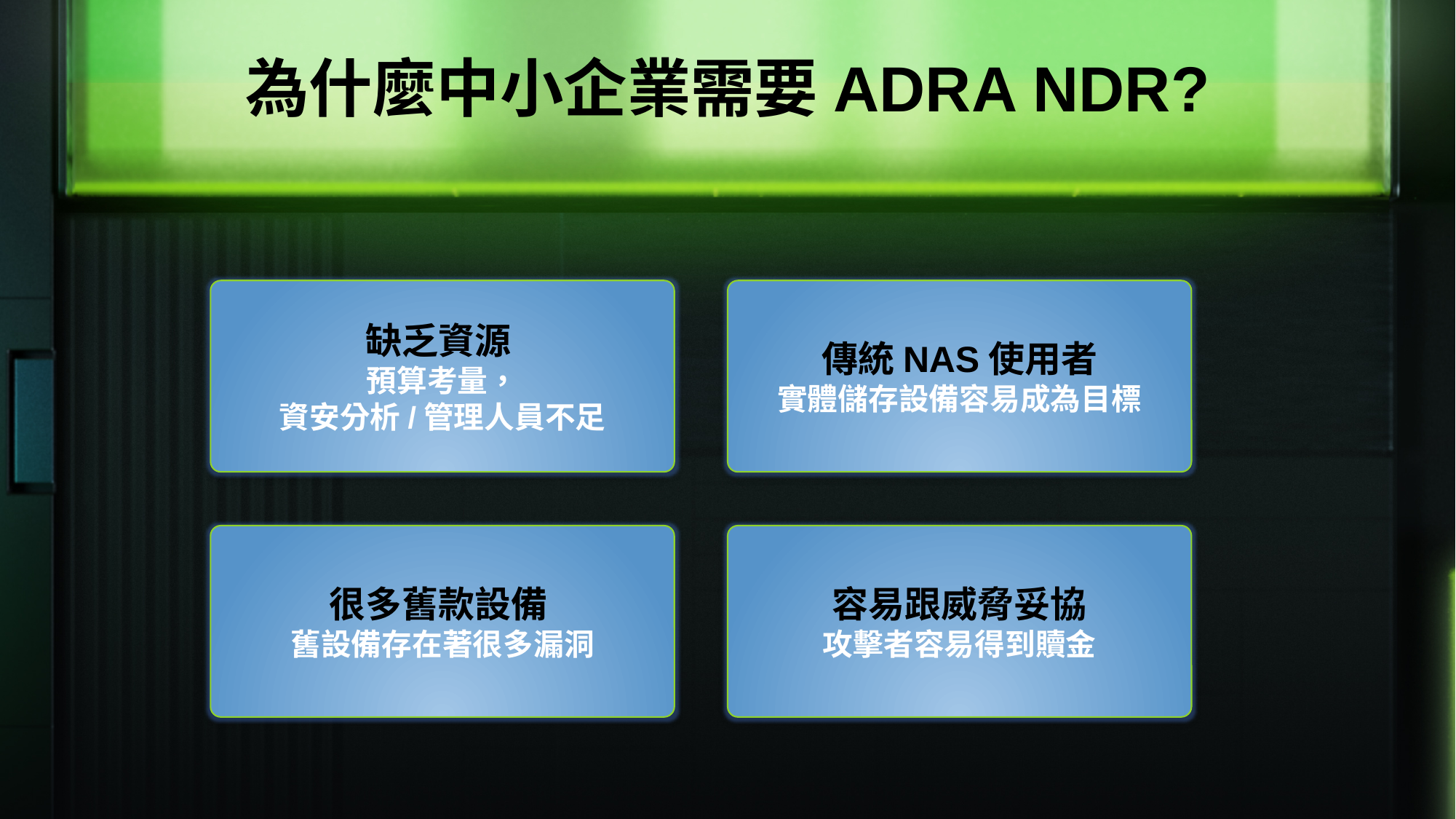

為什麼中小企業需要ADRA NDR?
傳統NAS使用者
實體儲存設備容易成為目標
缺乏資源
預算考量，
資安分析/管理人員不足
容易跟威脅妥協
攻擊者容易得到贖金
很多舊款設備
舊設備存在著很多漏洞